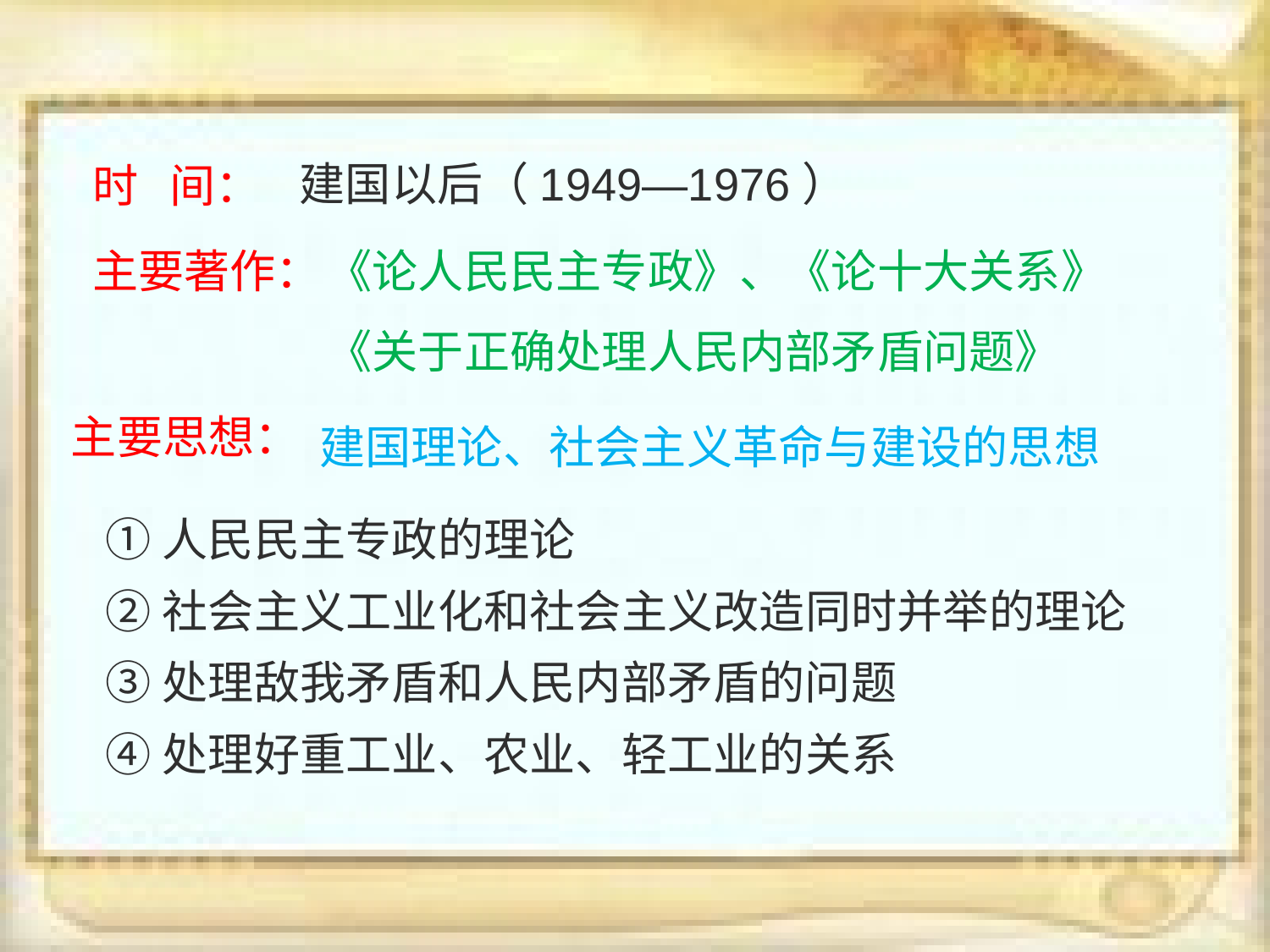

建国以后（1949—1976）
 时   间：
 主要著作：
《论人民民主专政》、《论十大关系》
《关于正确处理人民内部矛盾问题》
主要思想：
建国理论、社会主义革命与建设的思想
①人民民主专政的理论
②社会主义工业化和社会主义改造同时并举的理论
③处理敌我矛盾和人民内部矛盾的问题
④处理好重工业、农业、轻工业的关系